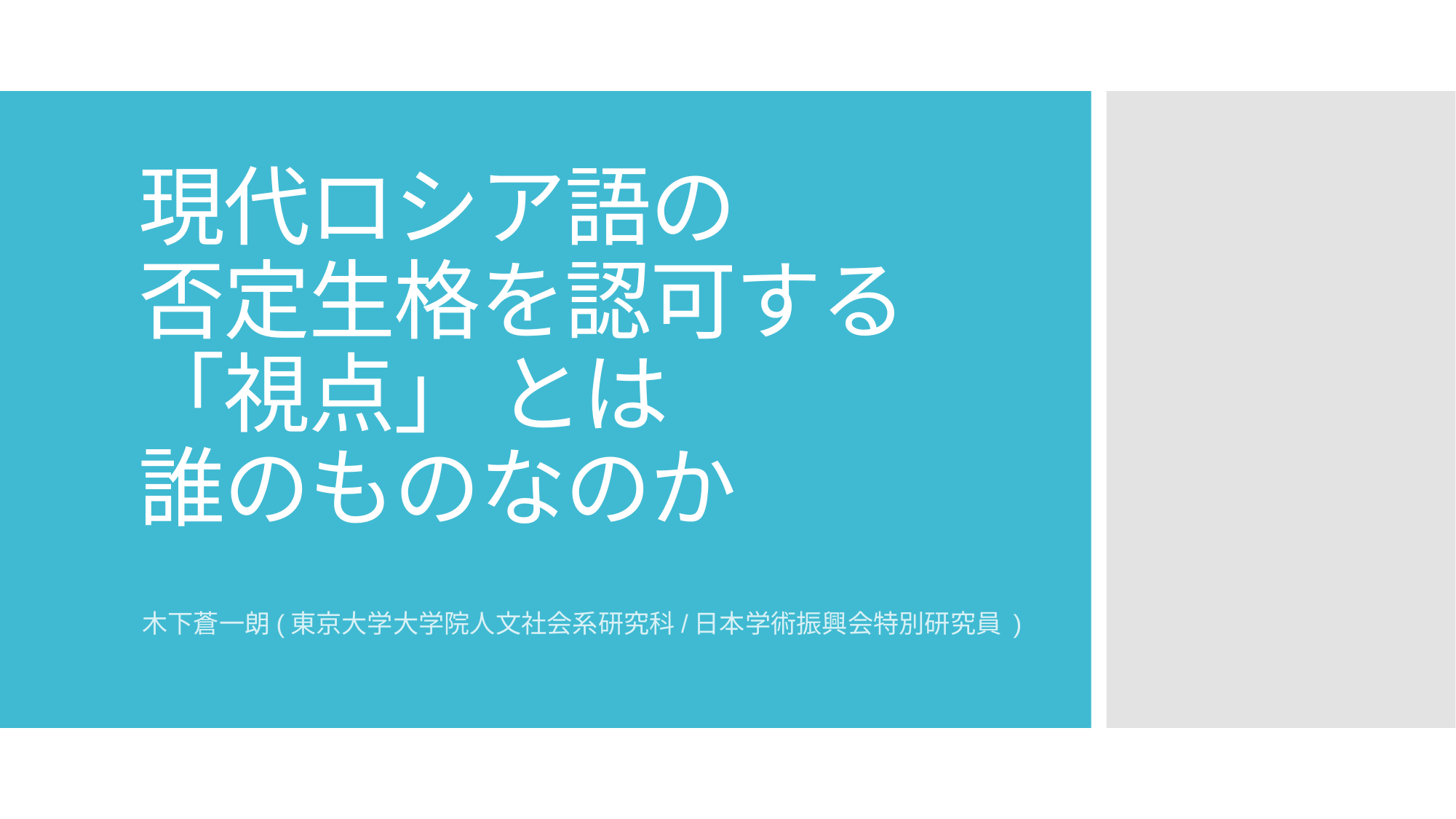

# 現代ロシア語の 否定生格を認可する 「視点」 とは 誰のものなのか

木下蒼一朗(東京大学大学院人文社会系研究科/日本学術振興会特別研究員 )